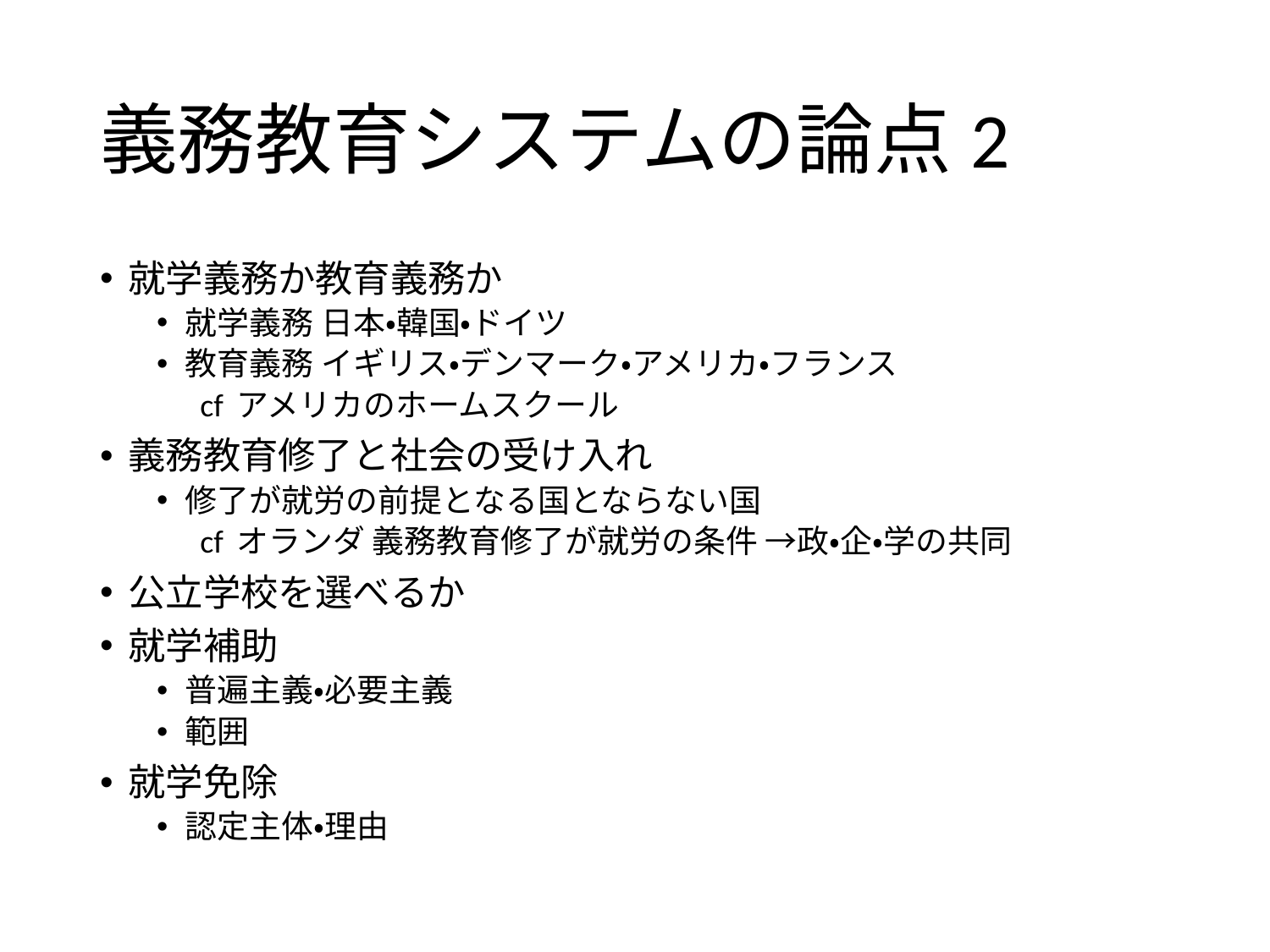

# 義務教育システムの論点2
就学義務か教育義務か
就学義務 日本・韓国・ドイツ
教育義務 イギリス・デンマーク・アメリカ・フランス
      cf アメリカのホームスクール
義務教育修了と社会の受け入れ
修了が就労の前提となる国とならない国
      cf オランダ 義務教育修了が就労の条件 →政・企・学の共同
公立学校を選べるか
就学補助
普遍主義・必要主義
範囲
就学免除
認定主体・理由